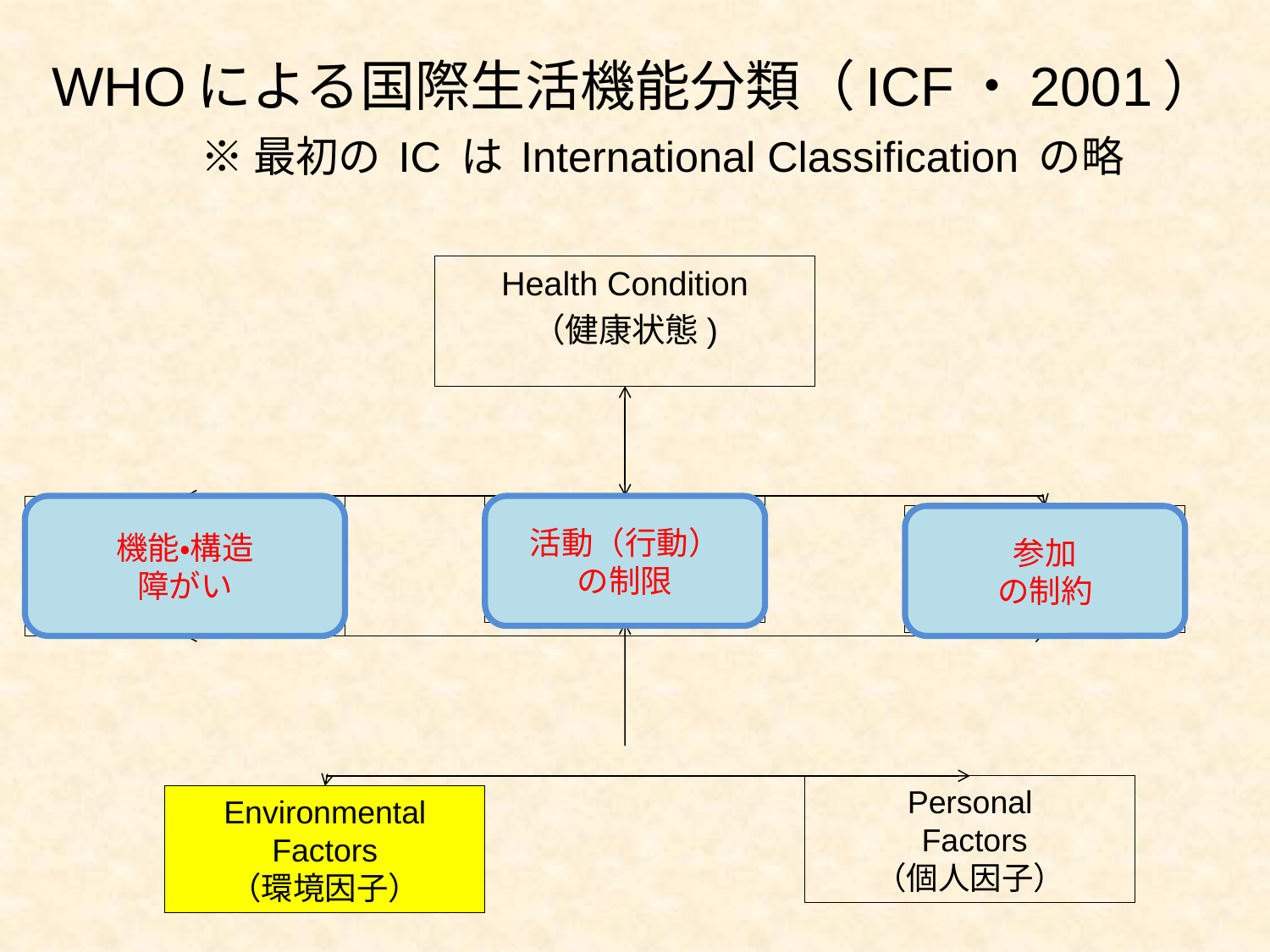

# WHOによる国際生活機能分類（ICF・2001）　※ 最初の IC は International Classification の略
Health Condition
（健康状態)

（Body Functions & Structure
(心身機能・構造）

機能・構造
障がい

Activity
(活動）

活動（行動）
の制限
Participation
(参加）

参加
の制約
Personal
 Factors
（個人因子）
Environmental Factors
（環境因子）